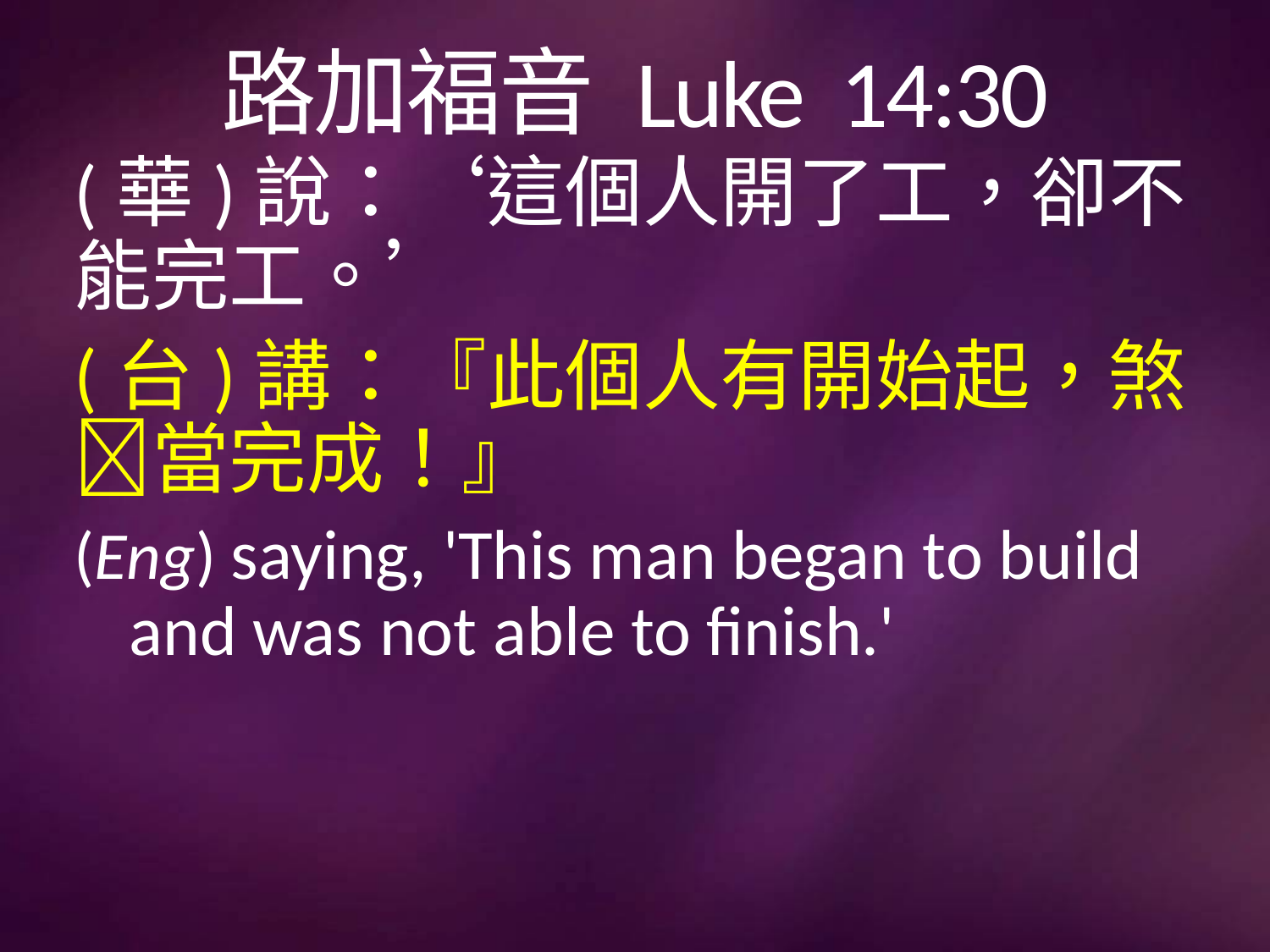

# 路加福音 Luke  14:30
(華)說：‘這個人開了工，卻不能完工。’
(台)講：『此個人有開始起，煞 𣍐當完成！』
(Eng) saying, 'This man began to build and was not able to finish.'